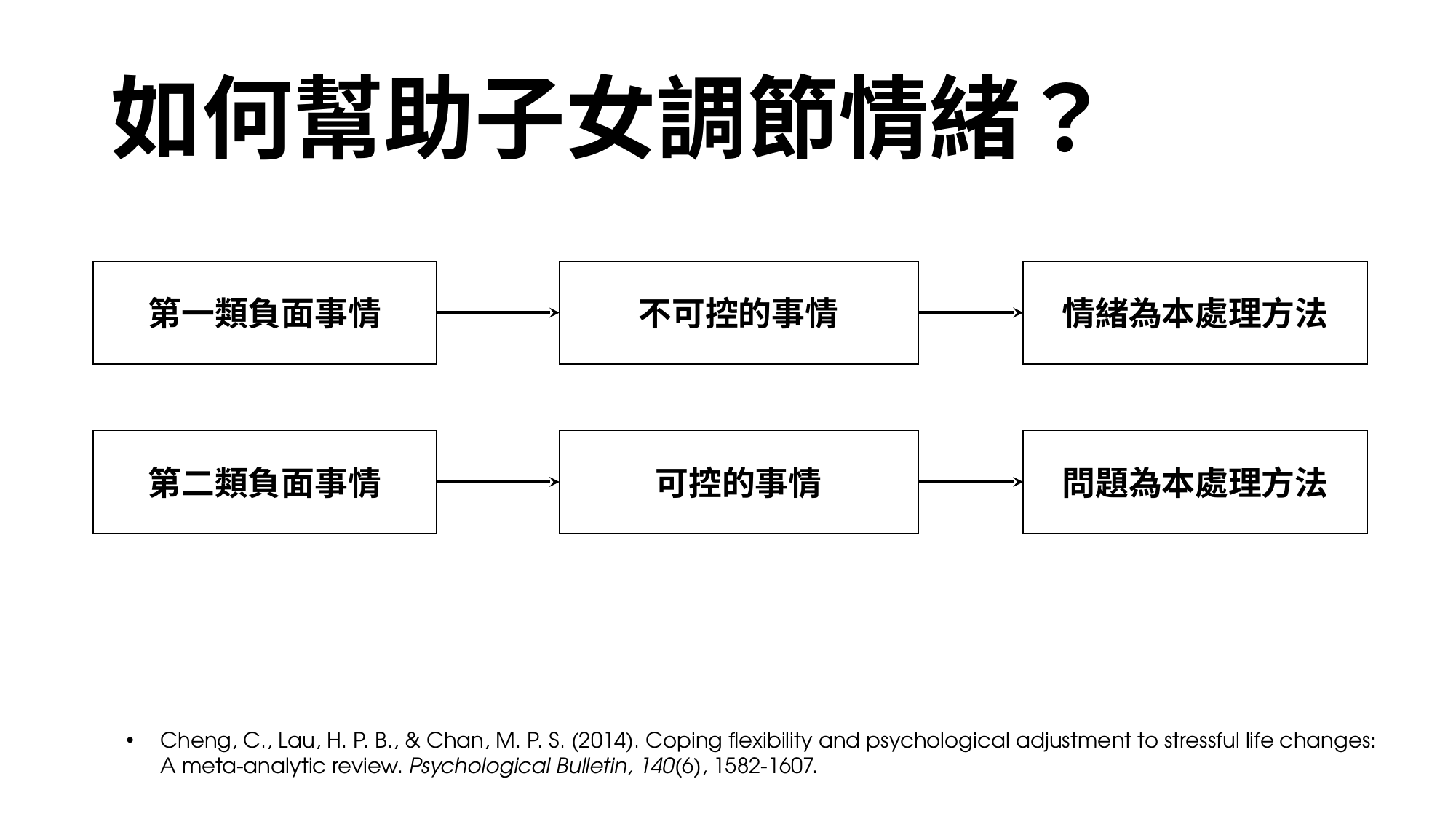

# 如何幫助子女調節情緒？
第一類負面事情
不可控的事情
情緒為本處理方法
第二類負面事情
可控的事情
問題為本處理方法
Cheng, C., Lau, H. P. B., & Chan, M. P. S. (2014). Coping flexibility and psychological adjustment to stressful life changes: A meta-analytic review. Psychological Bulletin, 140(6), 1582-1607.